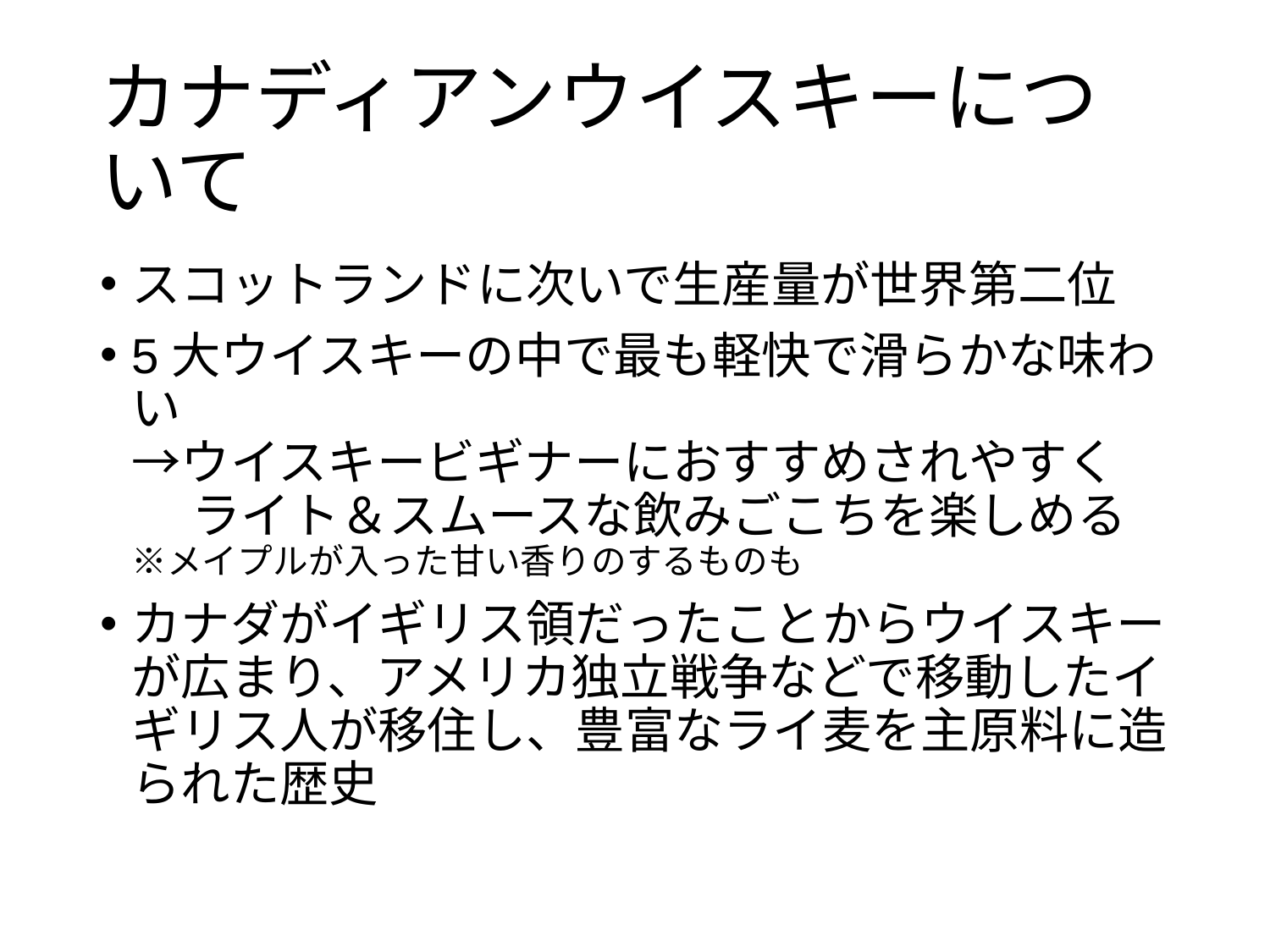

# カナディアンウイスキーについて
スコットランドに次いで生産量が世界第二位
5大ウイスキーの中で最も軽快で滑らかな味わい
→ウイスキービギナーにおすすめされやすく
　 ライト＆スムースな飲みごこちを楽しめる
※メイプルが入った甘い香りのするものも
カナダがイギリス領だったことからウイスキーが広まり、アメリカ独立戦争などで移動したイギリス人が移住し、豊富なライ麦を主原料に造られた歴史